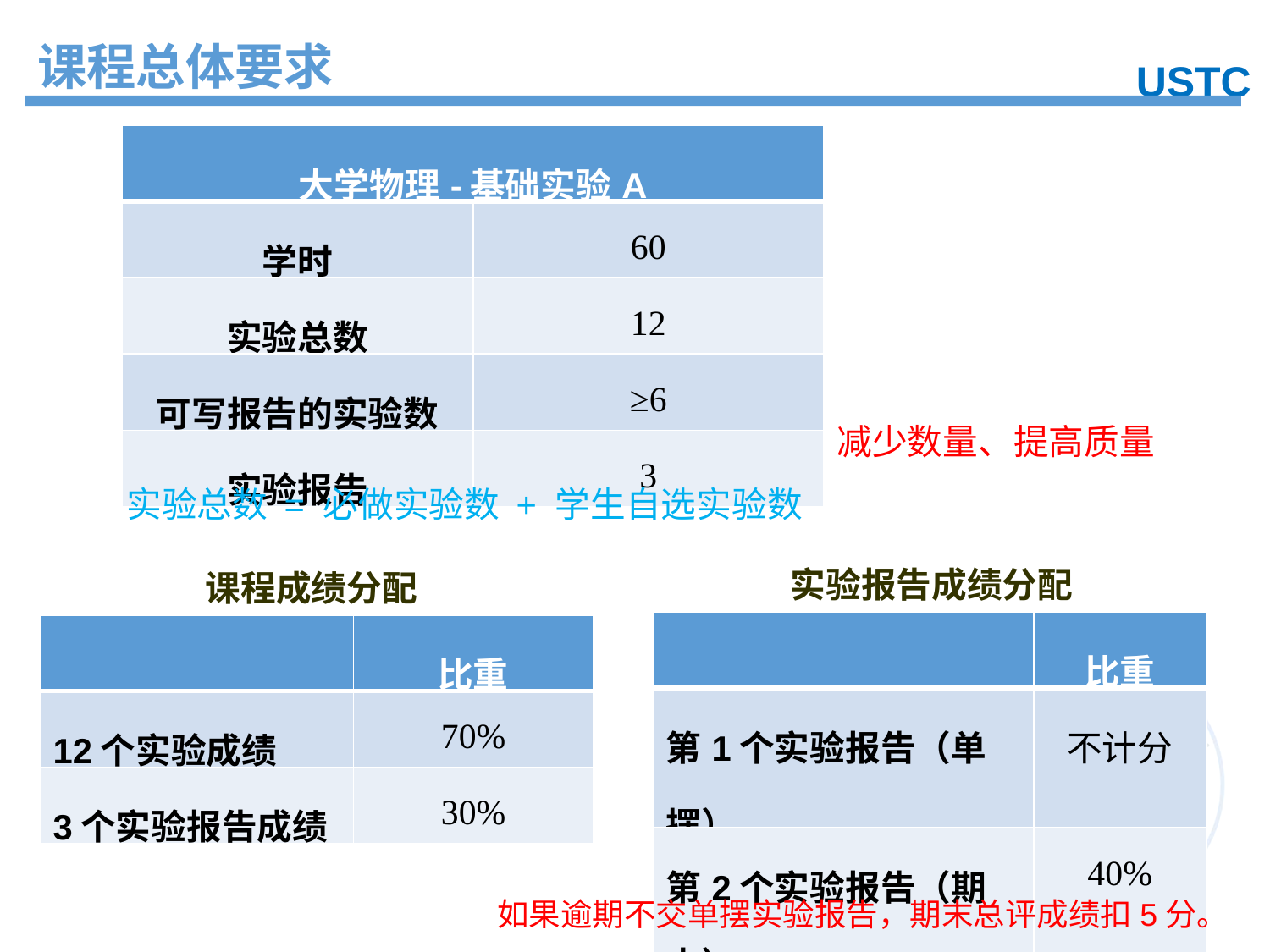

课程总体要求
USTC

| 大学物理-基础实验A |  |
| --- | --- |
| 学时 | 60 |
| 实验总数 | 12 |
| 可写报告的实验数 | ≥6 |
| 实验报告 | 3 |
减少数量、提高质量
实验总数 = 必做实验数 + 学生自选实验数
实验报告成绩分配
课程成绩分配
|  | 比重 |
| --- | --- |
| 第1个实验报告（单摆） | 不计分 |
| 第2个实验报告（期中） | 40% |
| 第3个实验报告（期末） | 60% |
|  | 比重 |
| --- | --- |
| 12个实验成绩 | 70% |
| 3个实验报告成绩 | 30% |
如果逾期不交单摆实验报告，期末总评成绩扣5分。